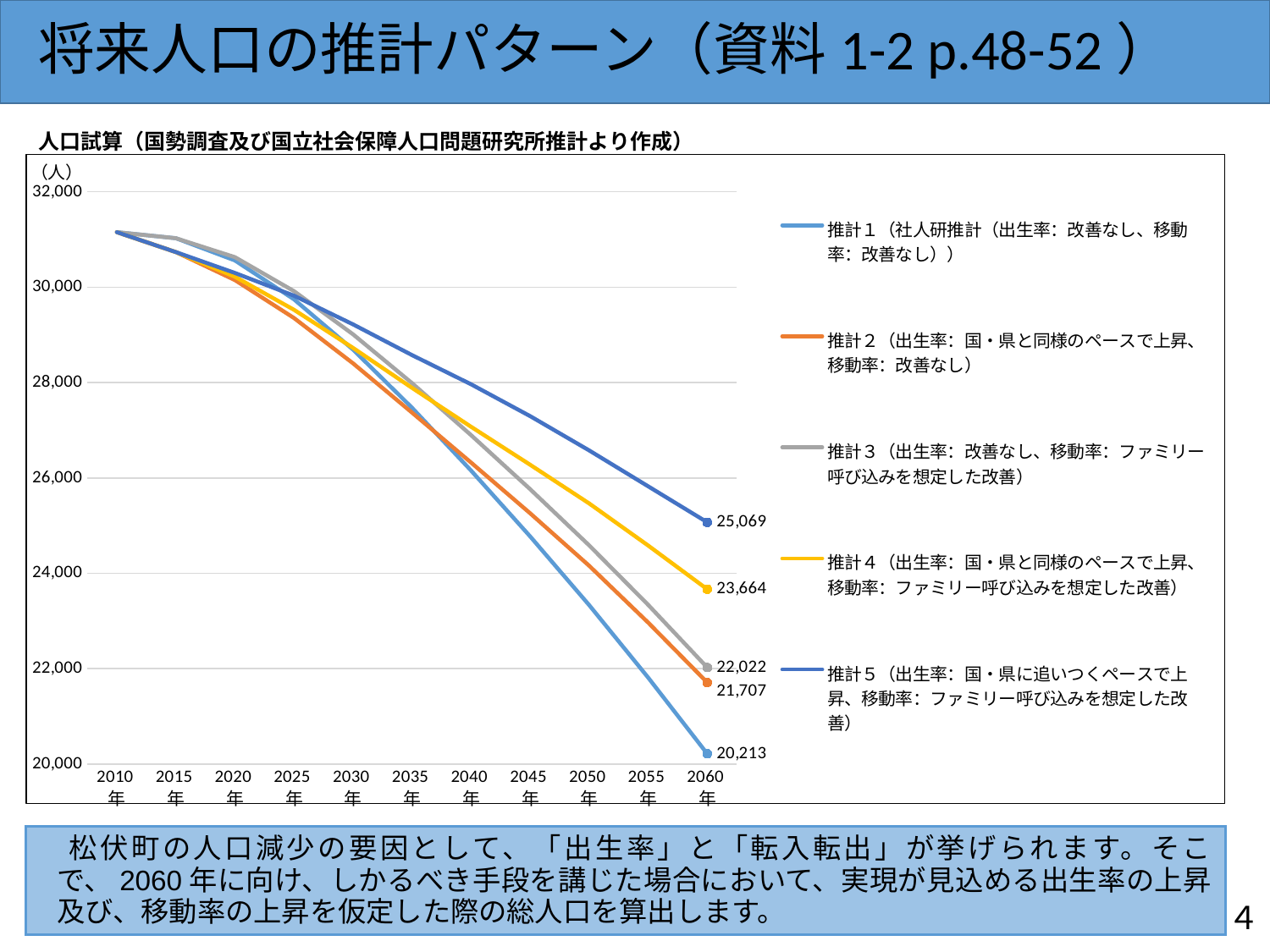

# 将来人口の推計パターン（資料1-2 p.48-52）
人口試算（国勢調査及び国立社会保障人口問題研究所推計より作成）

### Chart

| Category | 推計１（社人研推計（出生率：改善なし、移動率：改善なし）） | 推計２（出生率：国・県と同様のペースで上昇、移動率：改善なし） | 推計３（出生率：改善なし、移動率：ファミリー呼び込みを想定した改善） | 推計４（出生率：国・県と同様のペースで上昇、移動率：ファミリー呼び込みを想定した改善） | 推計５（出生率：国・県に追いつくペースで上昇、移動率：ファミリー呼び込みを想定した改善） |
|---|---|---|---|---|---|
| 2010 | 31153.0 | 31153.0 | 31153.0 | 31153.0 | 31153.0 |
| 2015 | 31025.677404125807 | 30734.580060633605 | 31025.677404125807 | 30734.580060633605 | 30734.580060633605 |
| 2020 | 30559.0 | 30147.238615368224 | 30628.994313671767 | 30218.11476575959 | 30297.086513446342 |
| 2025 | 29743.0 | 29352.31067671714 | 29915.05384068119 | 29524.47592306133 | 29819.69280478078 |
| 2030 | 28689.0 | 28401.175021001705 | 29010.84981848808 | 28724.54791028264 | 29218.734830598834 |
| 2035 | 27470.0 | 27367.945132861147 | 27986.62631241529 | 27886.69417889881 | 28574.240528824575 |
| 2040 | 26152.0 | 26319.166436054547 | 26895.209187700875 | 27071.47732438959 | 27961.61598701324 |
| 2045 | 24771.580337179425 | 25256.8057308694 | 25762.39117542092 | 26275.04392728976 | 27295.191999904888 |
| 2050 | 23330.828788196817 | 24156.439146266217 | 24584.000614739984 | 25463.305573802532 | 26575.47634312557 |
| 2055 | 21810.752554625717 | 22963.561519879382 | 23335.905432820404 | 24579.629772051012 | 25821.161072863557 |
| 2060 | 20212.709149190574 | 21707.478194616484 | 22022.233792819658 | 23664.187971488256 | 25068.803713694993 |
　松伏町の人口減少の要因として、「出生率」と「転入転出」が挙げられます。そこで、2060年に向け、しかるべき手段を講じた場合において、実現が見込める出生率の上昇及び、移動率の上昇を仮定した際の総人口を算出します。
４